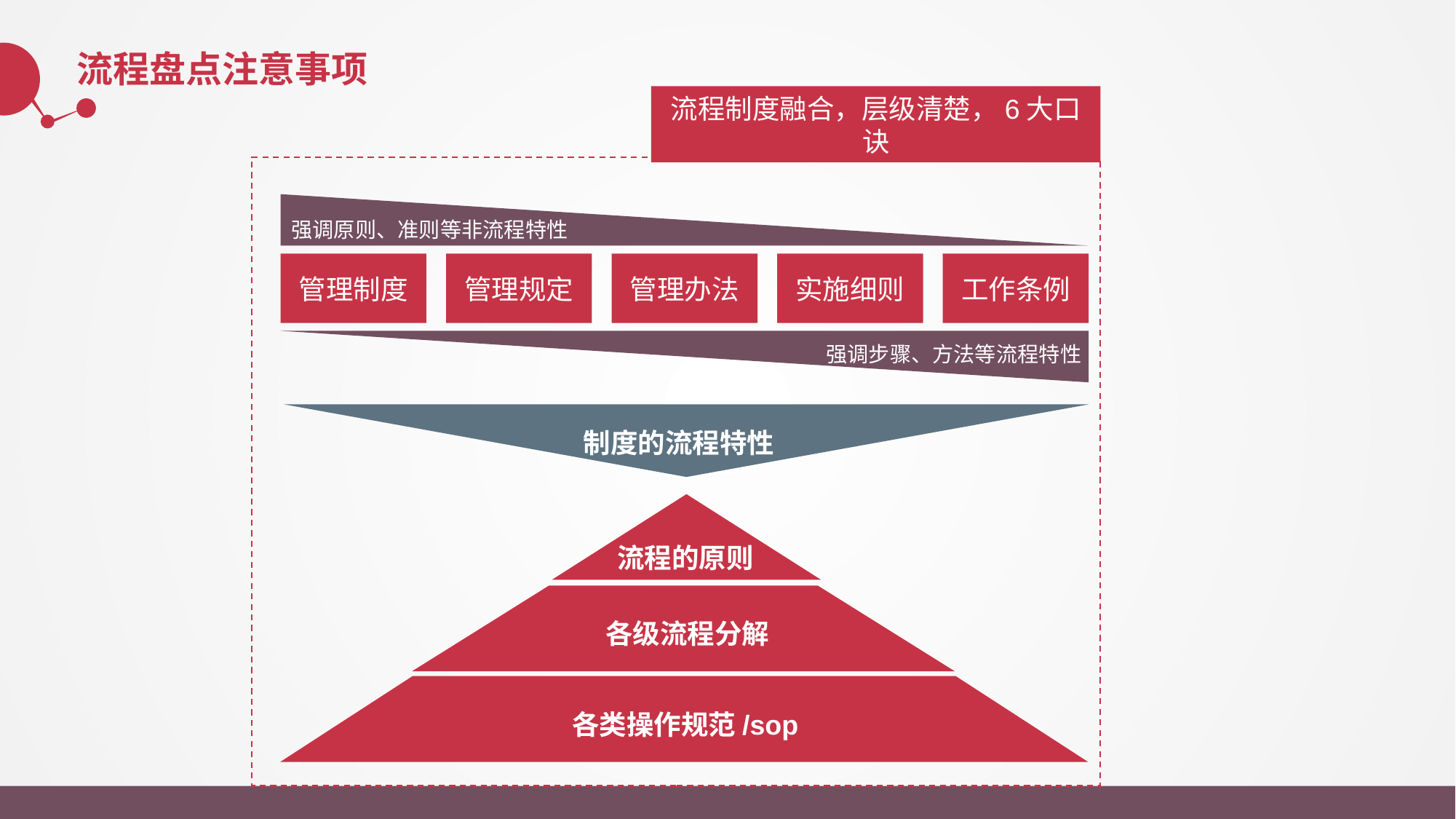

流程盘点注意事项

流程制度融合，层级清楚，6大口诀

强调原则、准则等非流程特性
管理制度
管理规定
管理办法
实施细则
工作条例
强调步骤、方法等流程特性

制度的流程特性

流程的原则

各级流程分解

各类操作规范/sop